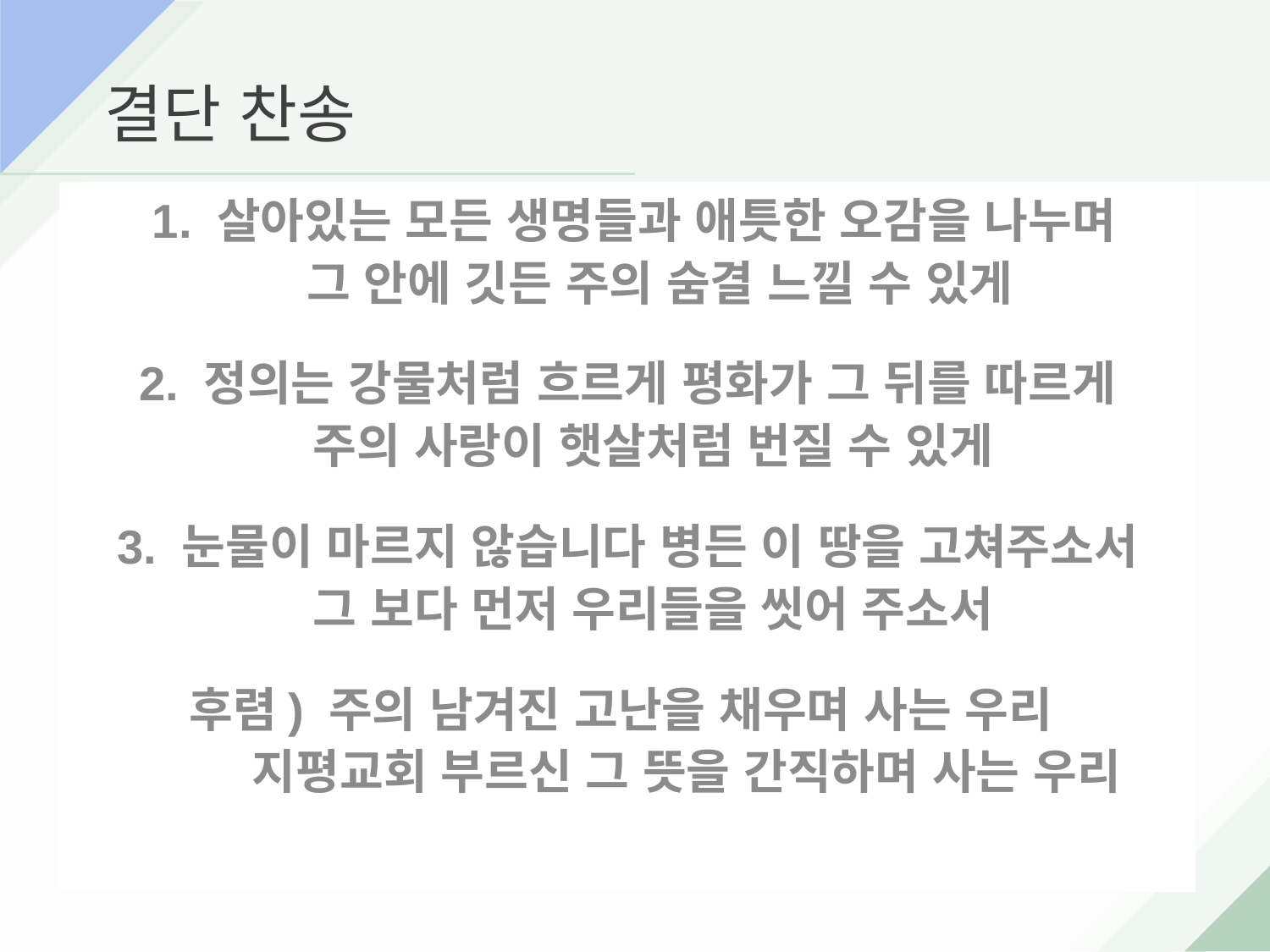

결단 찬송

 1. 살아있는 모든 생명들과 애틋한 오감을 나누며
     그 안에 깃든 주의 숨결 느낄 수 있게

 2. 정의는 강물처럼 흐르게 평화가 그 뒤를 따르게
    주의 사랑이 햇살처럼 번질 수 있게

 3. 눈물이 마르지 않습니다 병든 이 땅을 고쳐주소서
    그 보다 먼저 우리들을 씻어 주소서

후렴) 주의 남겨진 고난을 채우며 사는 우리
        지평교회 부르신 그 뜻을 간직하며 사는 우리